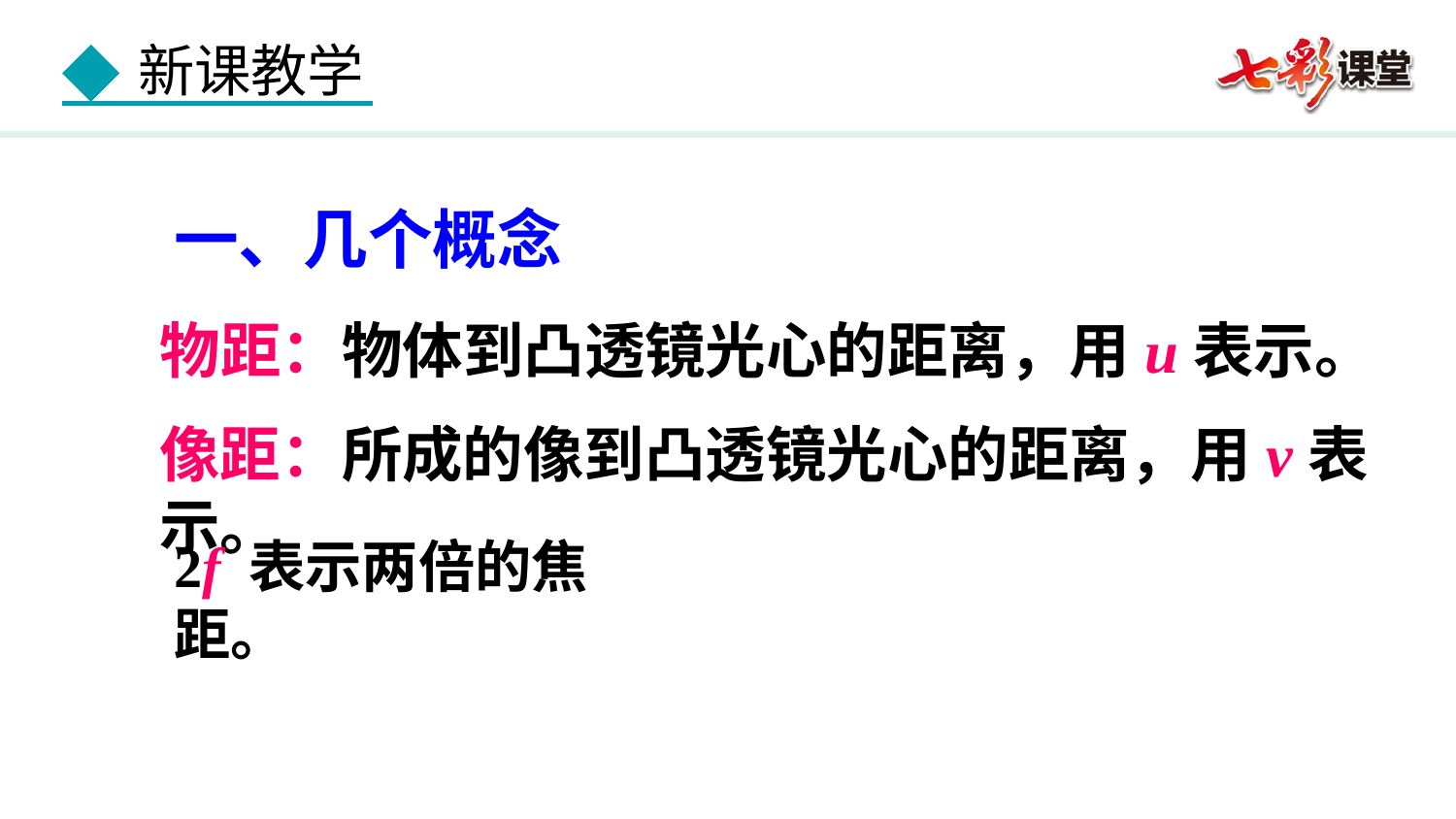

一、几个概念
物距：物体到凸透镜光心的距离，用u表示。
像距：所成的像到凸透镜光心的距离，用v表示。
2f 表示两倍的焦距。